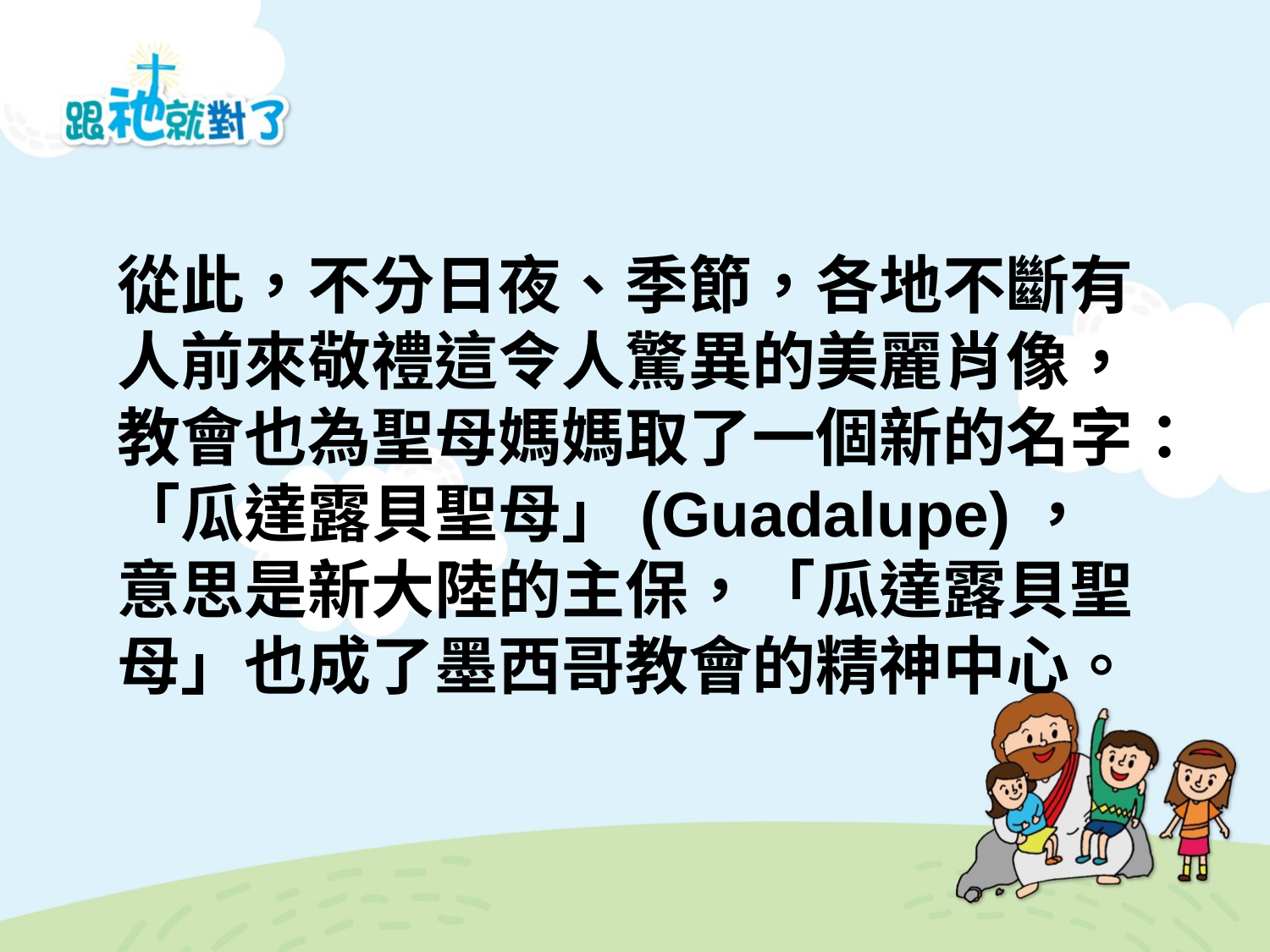

從此，不分日夜、季節，各地不斷有人前來敬禮這令人驚異的美麗肖像，教會也為聖母媽媽取了一個新的名字：「瓜達露貝聖母」(Guadalupe)，意思是新大陸的主保，「瓜達露貝聖母」也成了墨西哥教會的精神中心。